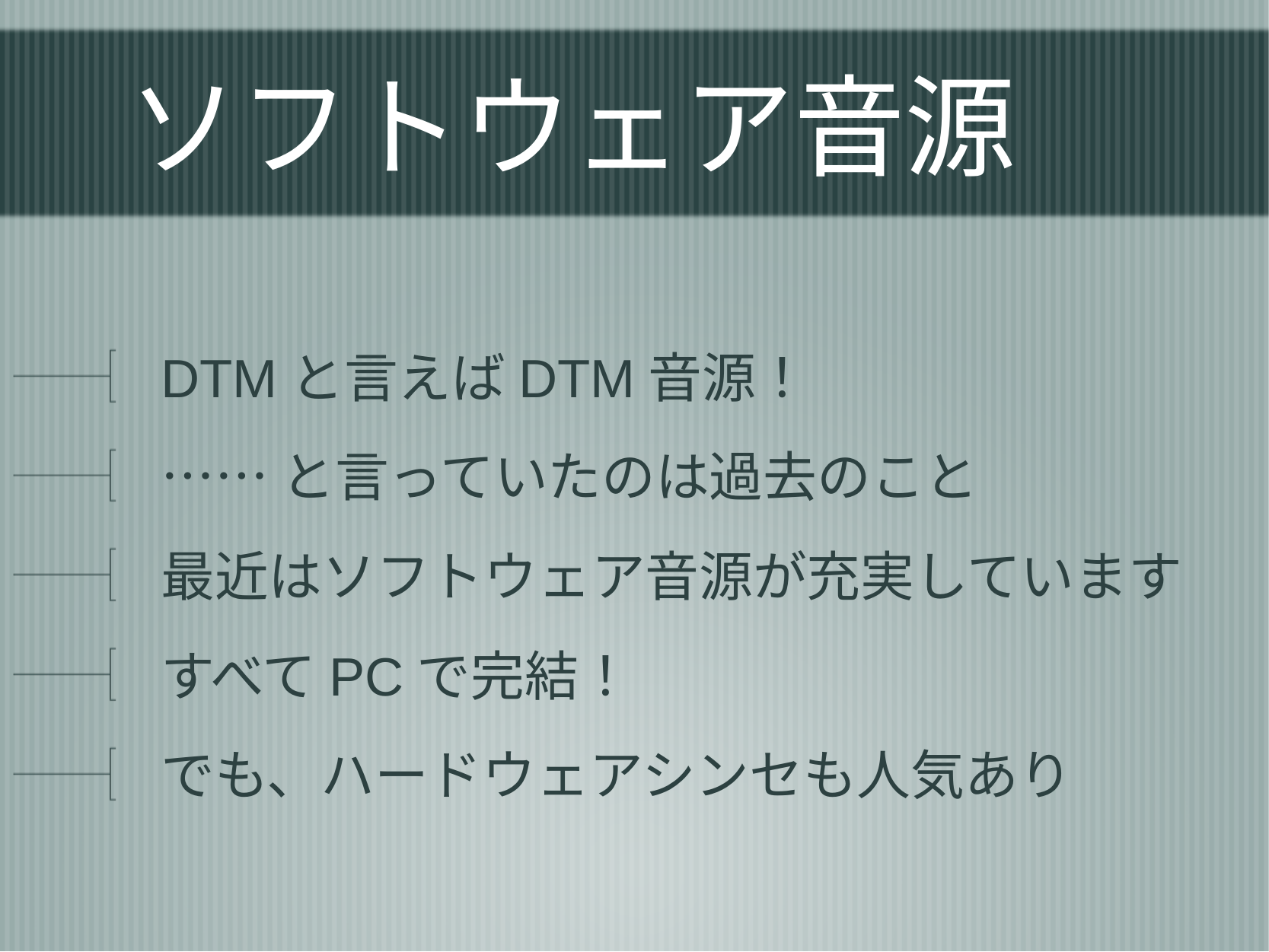

# ソフトウェア音源
DTMと言えばDTM音源！
……と言っていたのは過去のこと
最近はソフトウェア音源が充実しています
すべてPCで完結！
でも、ハードウェアシンセも人気あり